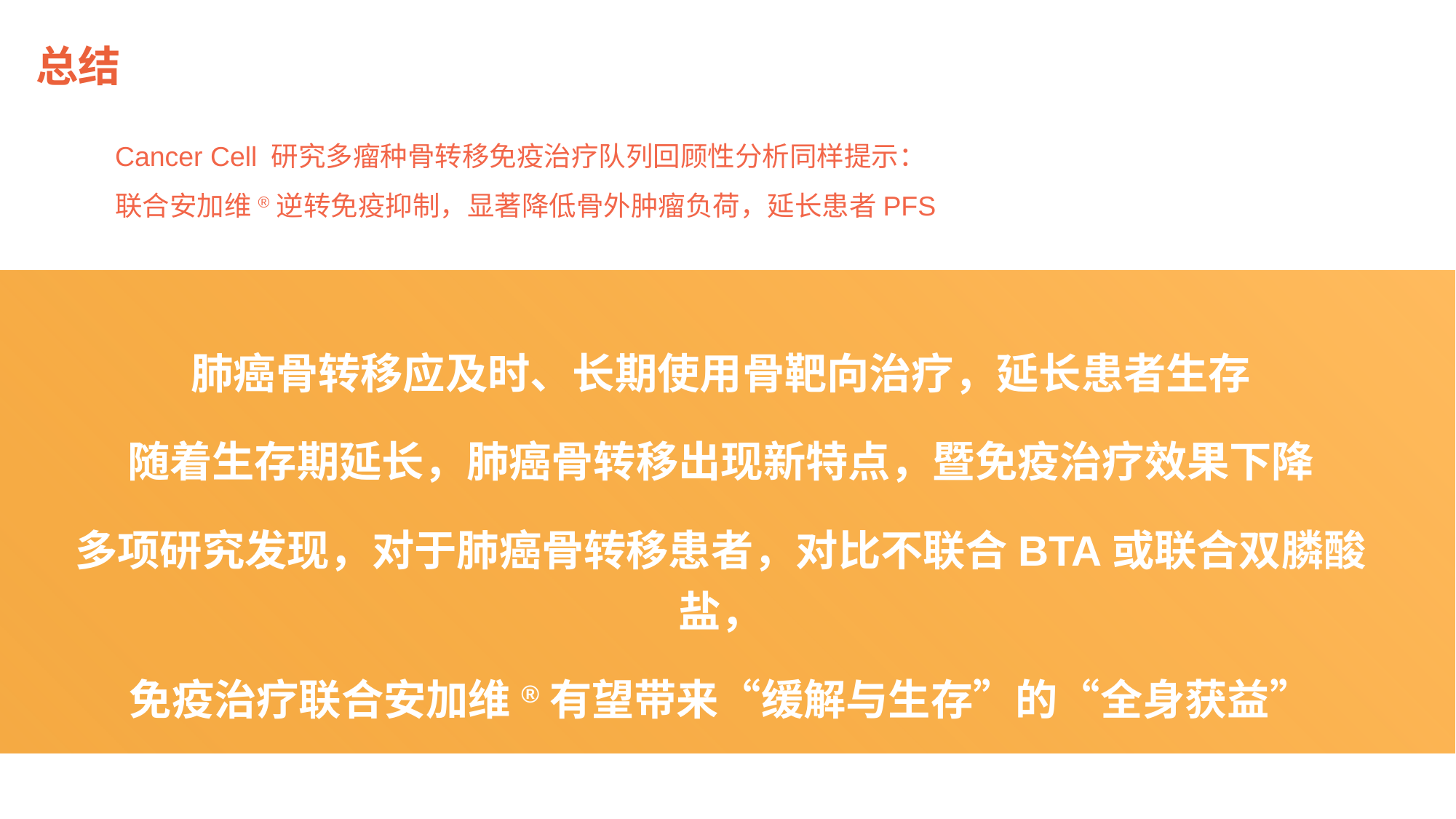

总结
Cancer Cell 研究多瘤种骨转移免疫治疗队列回顾性分析同样提示：
联合安加维®逆转免疫抑制，显著降低骨外肿瘤负荷，延长患者PFS

肺癌骨转移应及时、长期使用骨靶向治疗，延长患者生存
随着生存期延长，肺癌骨转移出现新特点，暨免疫治疗效果下降
多项研究发现，对于肺癌骨转移患者，对比不联合BTA或联合双膦酸盐，
免疫治疗联合安加维®有望带来“缓解与生存”的“全身获益”